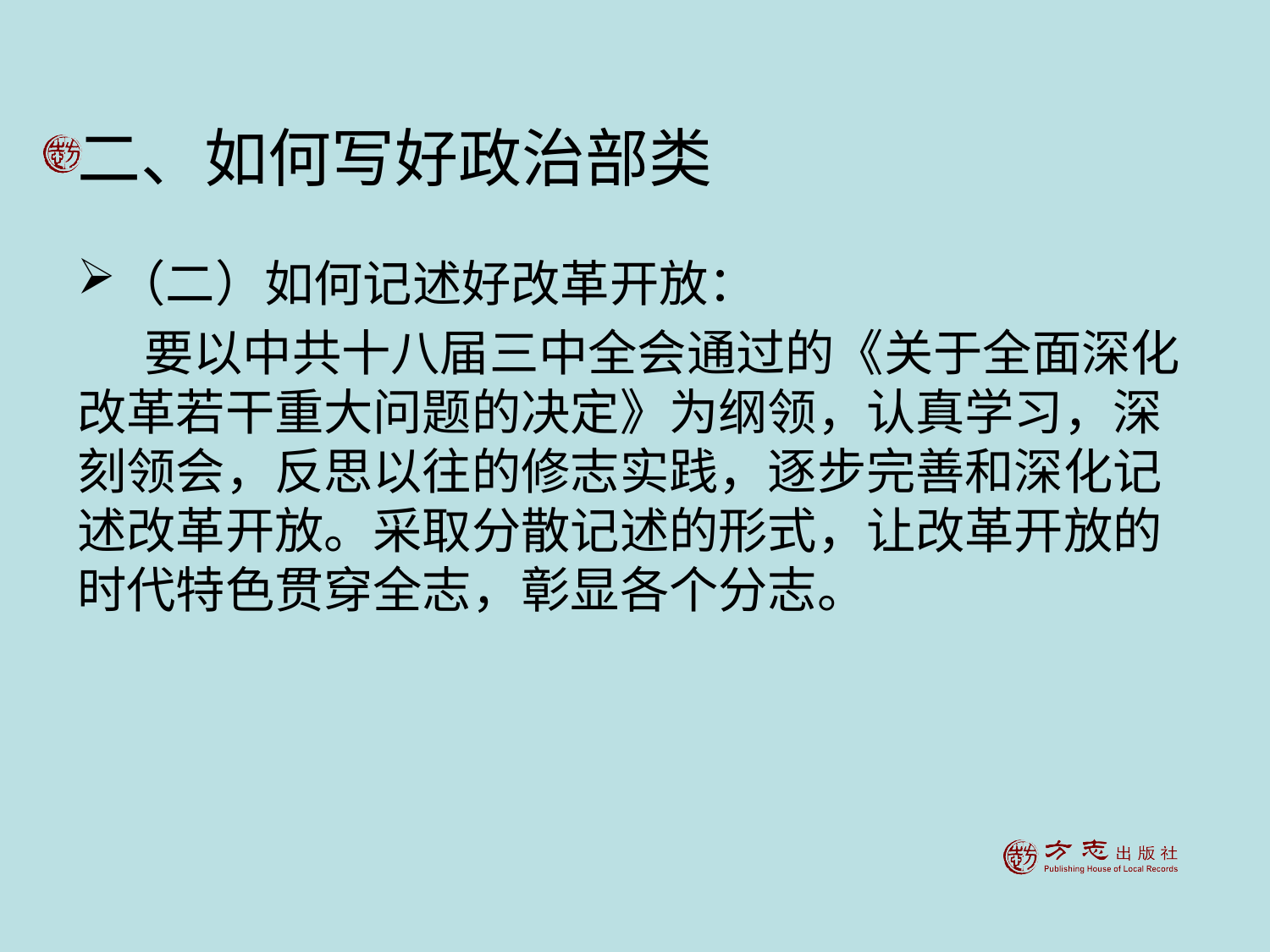

# 二、如何写好政治部类
（二）如何记述好改革开放：
     要以中共十八届三中全会通过的《关于全面深化改革若干重大问题的决定》为纲领，认真学习，深刻领会，反思以往的修志实践，逐步完善和深化记述改革开放。采取分散记述的形式，让改革开放的时代特色贯穿全志，彰显各个分志。